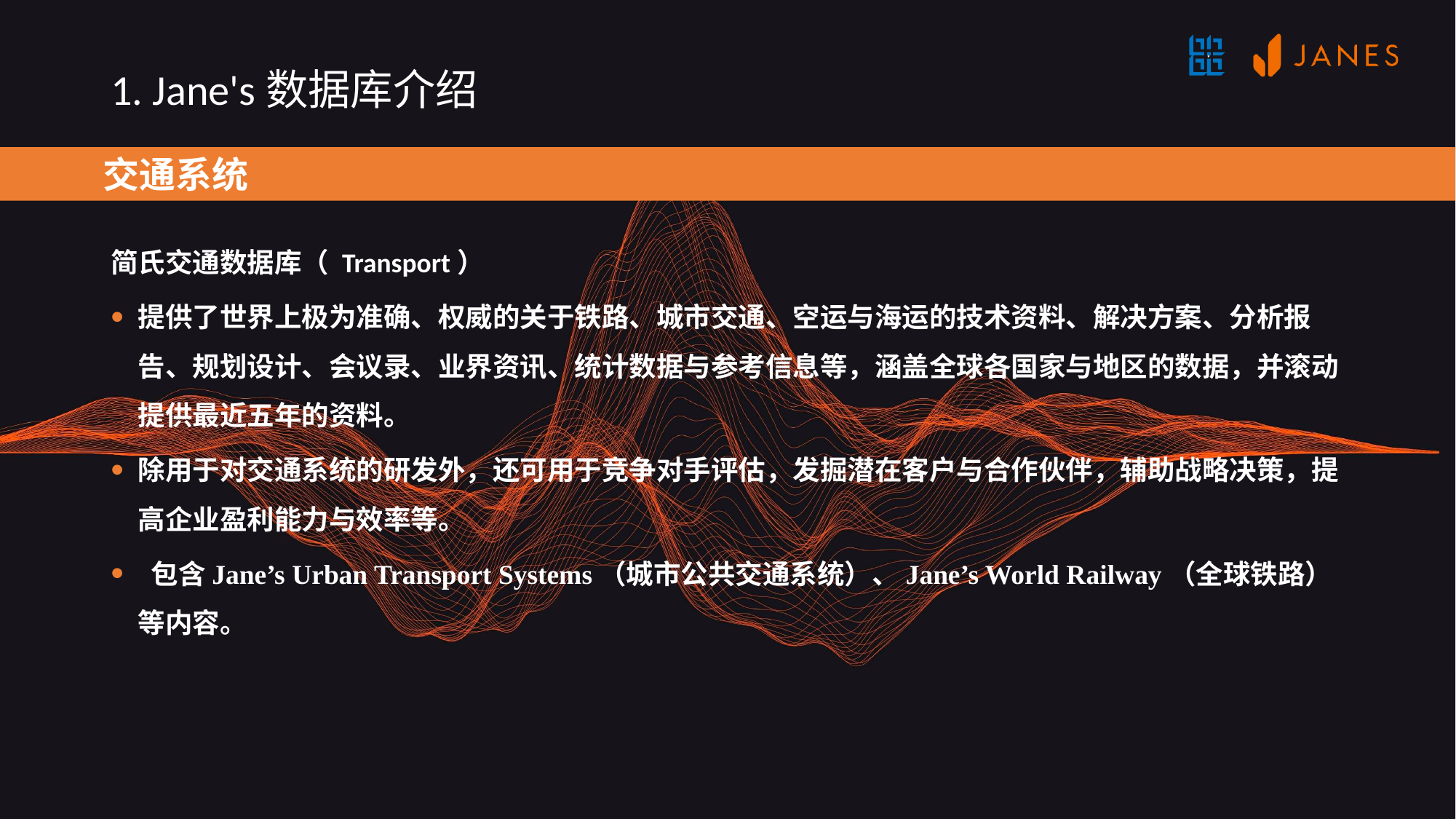

# 1. Jane's数据库介绍
     交通系统
简氏交通数据库（ Transport）
提供了世界上极为准确、权威的关于铁路、城市交通、空运与海运的技术资料、解决方案、分析报告、规划设计、会议录、业界资讯、统计数据与参考信息等，涵盖全球各国家与地区的数据，并滚动提供最近五年的资料。
除用于对交通系统的研发外，还可用于竞争对手评估，发掘潜在客户与合作伙伴，辅助战略决策，提高企业盈利能力与效率等。
 包含Jane’s Urban Transport Systems（城市公共交通系统）、Jane’s World Railway（全球铁路）等内容。